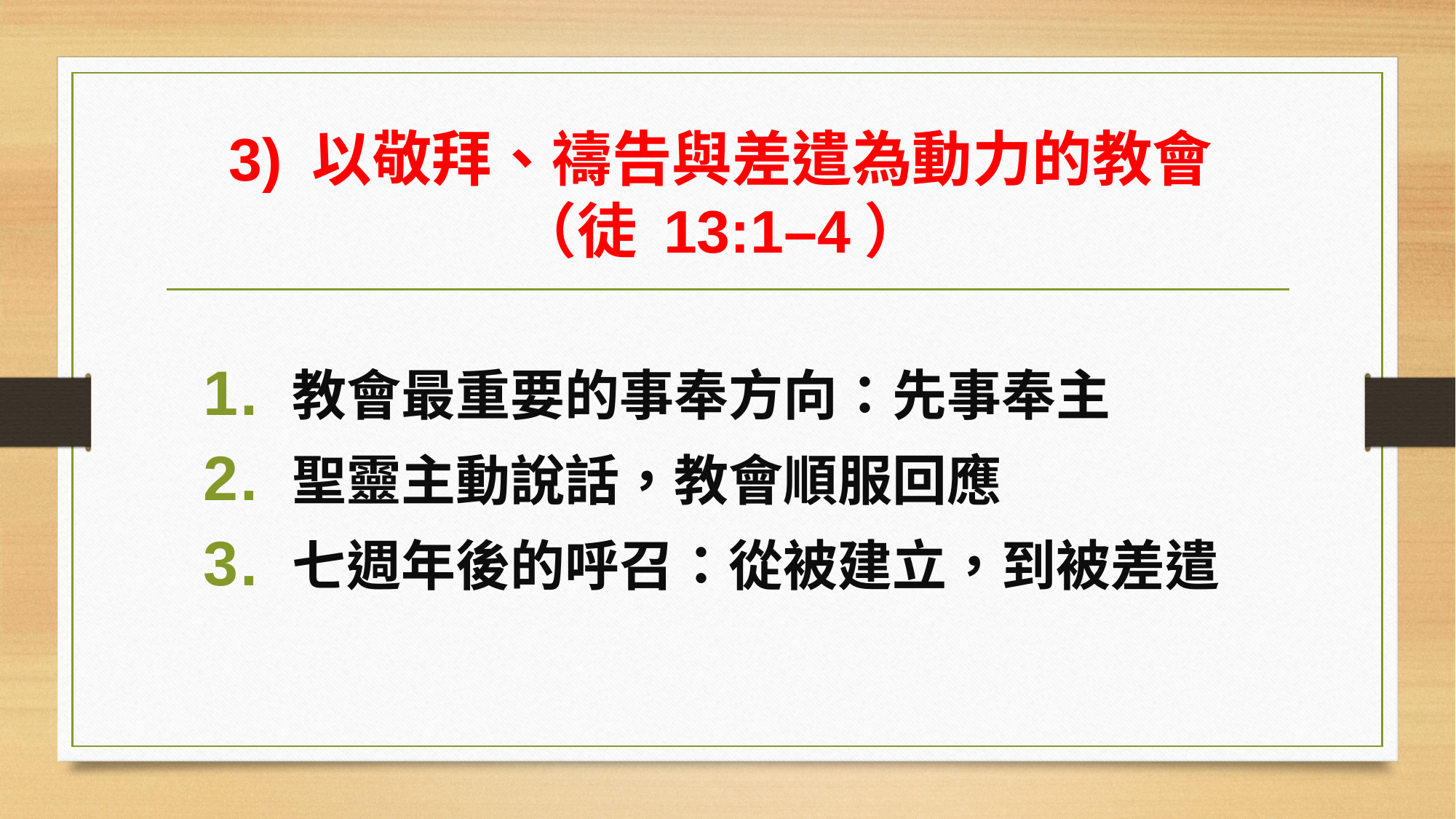

# 3) 以敬拜、禱告與差遣為動力的教會 （徒 13:1–4）
教會最重要的事奉方向：先事奉主
聖靈主動說話，教會順服回應
七週年後的呼召：從被建立，到被差遣